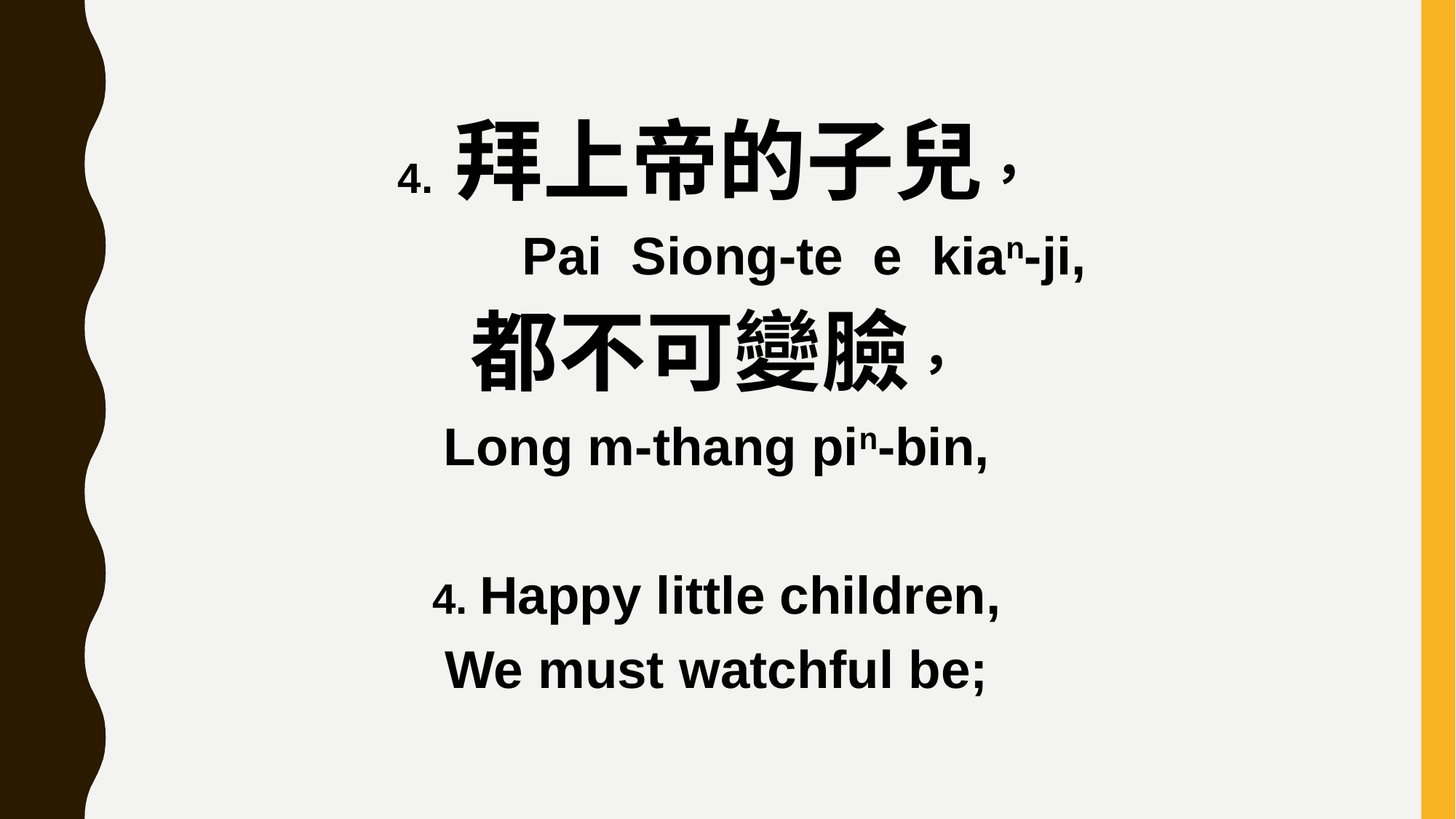

4. 拜上帝的子兒，
                            Pai  Siong-te  e  kian-ji,
都不可變臉，
Long m-thang pin-bin,

4. Happy little children,
We must watchful be;